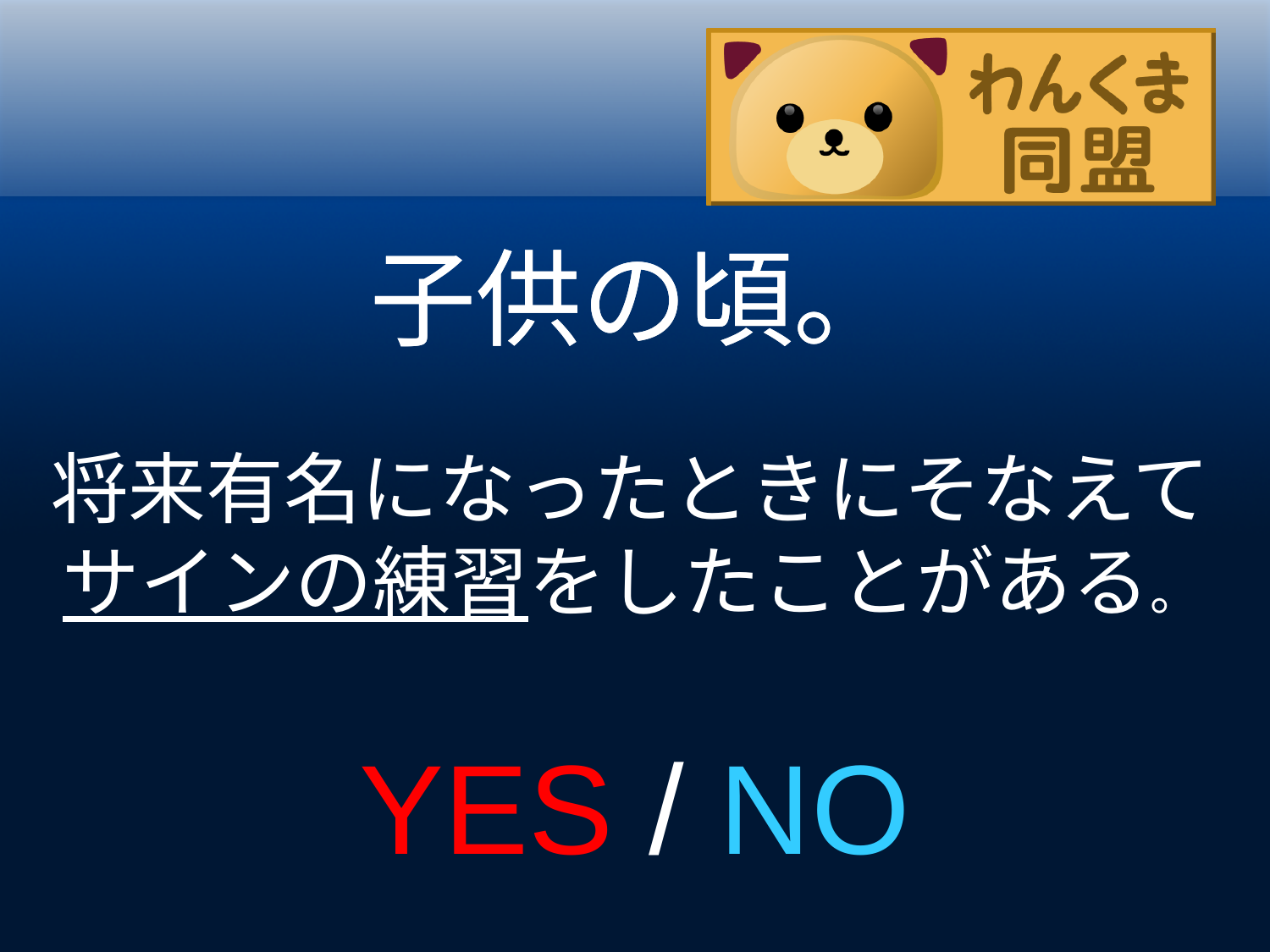

子供の頃。
子供の頃。
将来有名になったときにそなえて
サインの練習をしたことがある。
YES / NO